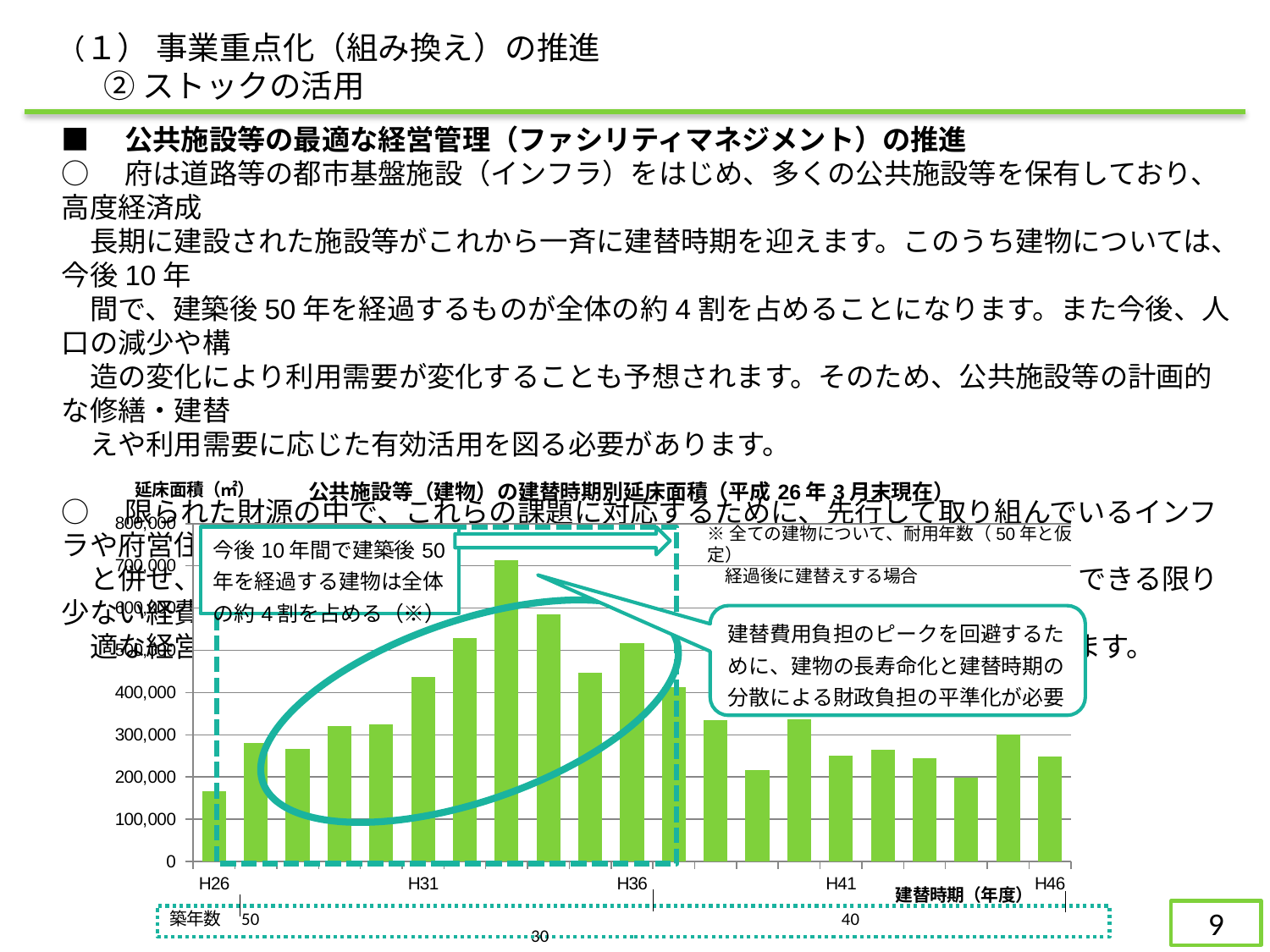

（１） 事業重点化（組み換え）の推進
　  ② ストックの活用
■　公共施設等の最適な経営管理（ファシリティマネジメント）の推進
○　府は道路等の都市基盤施設（インフラ）をはじめ、多くの公共施設等を保有しており、高度経済成
　長期に建設された施設等がこれから一斉に建替時期を迎えます。このうち建物については、今後10年
　間で、建築後50年を経過するものが全体の約4割を占めることになります。また今後、人口の減少や構
　造の変化により利用需要が変化することも予想されます。そのため、公共施設等の計画的な修繕・建替
　えや利用需要に応じた有効活用を図る必要があります。

○　限られた財源の中で、これらの課題に対応するために、先行して取り組んでいるインフラや府営住宅等
　と併せ、その他の公共施設等についても、 行政サービスの向上に努めながら、できる限り少ない経費で最
　適な経営管理をトータルで行う、いわゆるファシリティマネジメントを推進します。

### Chart: 公共施設等（建物）の建替時期別延床面積（平成26年3月末現在）

| Category |  |
|---|---|
| H26 | 166170.16 |
|  | 280289.0400000002 |
|  | 266409.6199999999 |
|  | 320758.2899999999 |
|  | 324147.99000000034 |
| H31 | 437694.74000000017 |
|  | 528567.16 |
|  | 714085.34 |
|  | 585150.6400000002 |
|  | 447454.5100000002 |
| H36 | 517468.55000000016 |
|  | 412922.6699999999 |
|  | 334617.95000000007 |
|  | 216200.55000000005 |
|  | 337478.2100000002 |
| H41 | 251041.05000000005 |
|  | 263575.2700000001 |
|  | 244265.13999999993 |
|  | 198126.06999999995 |
|  | 299866.37 |
| H46 | 249110.25999999986 |
※全ての建物について、耐用年数（50年と仮定）
　経過後に建替えする場合

9